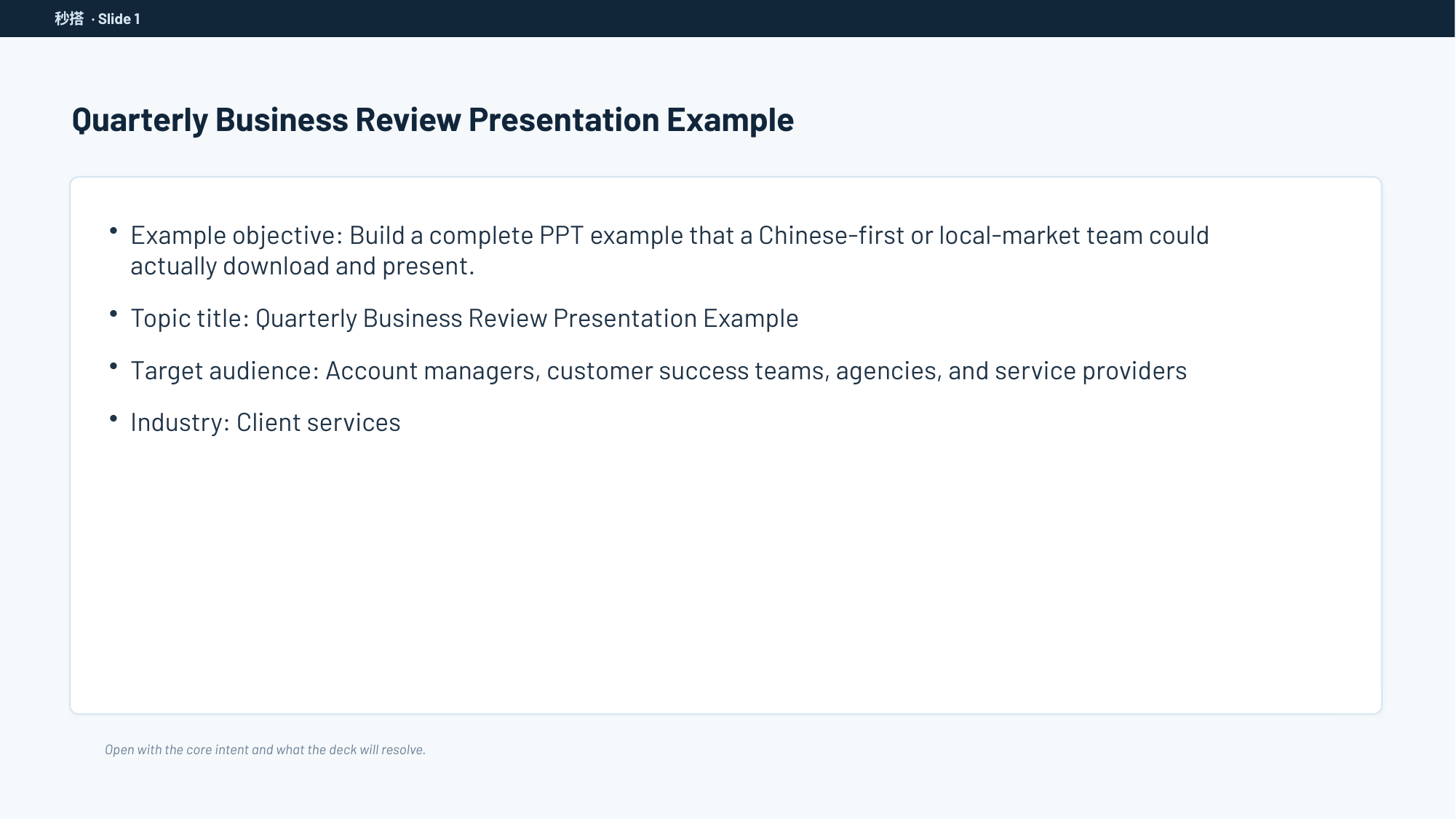

秒搭 · Slide 1
Quarterly Business Review Presentation Example

Example objective: Build a complete PPT example that a Chinese-first or local-market team could actually download and present.
Topic title: Quarterly Business Review Presentation Example
Target audience: Account managers, customer success teams, agencies, and service providers
Industry: Client services
Open with the core intent and what the deck will resolve.